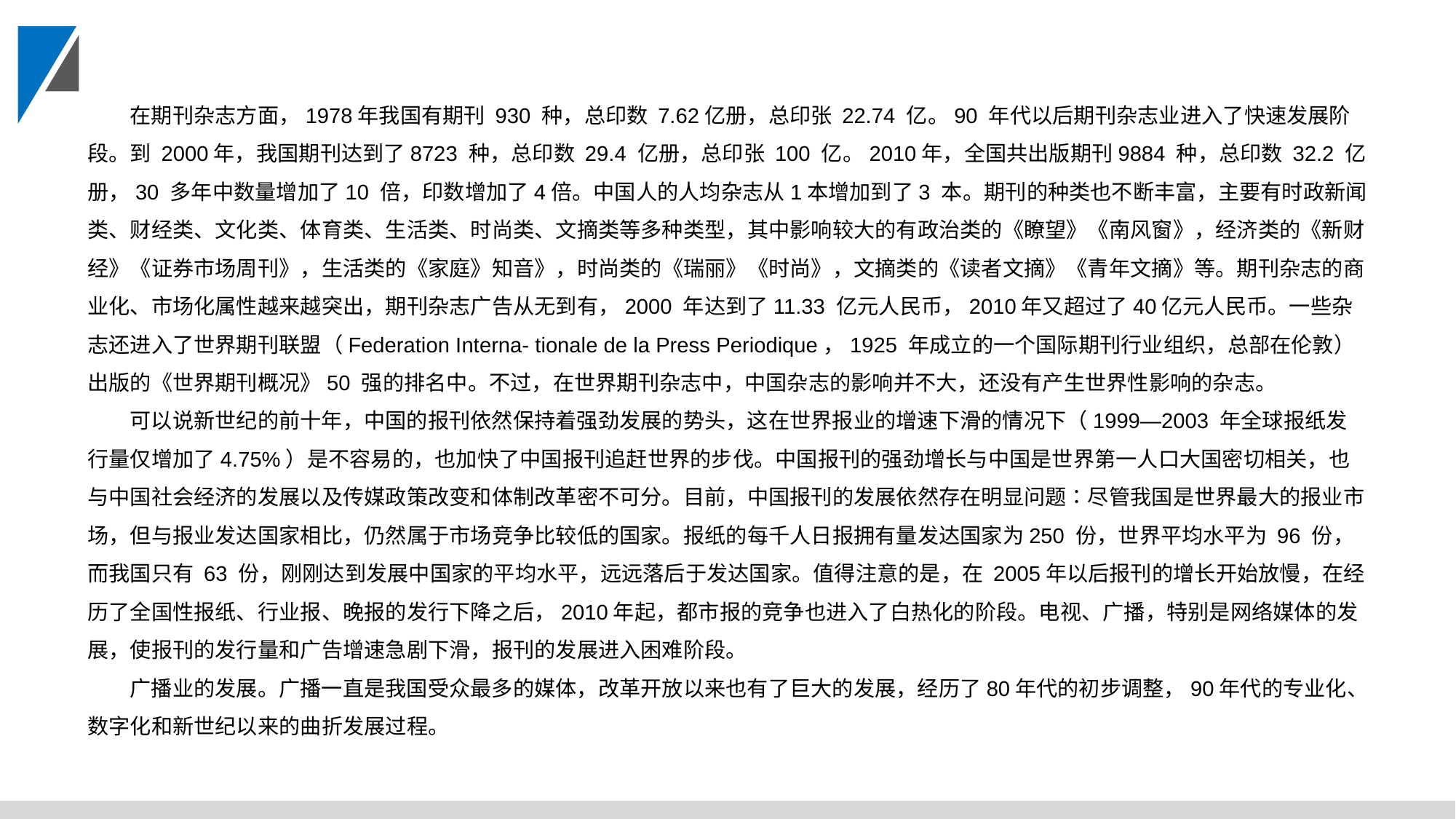

在期刊杂志方面，1978年我国有期刊 930 种，总印数 7.62亿册，总印张 22.74 亿。90 年代以后期刊杂志业进入了快速发展阶段。到 2000年，我国期刊达到了8723 种，总印数 29.4 亿册，总印张 100 亿。2010年，全国共出版期刊9884 种，总印数 32.2 亿册，30 多年中数量增加了10 倍，印数增加了4倍。中国人的人均杂志从1本增加到了3 本。期刊的种类也不断丰富，主要有时政新闻类、财经类、文化类、体育类、生活类、时尚类、文摘类等多种类型，其中影响较大的有政治类的《瞭望》《南风窗》，经济类的《新财经》《证券市场周刊》，生活类的《家庭》知音》，时尚类的《瑞丽》《时尚》，文摘类的《读者文摘》《青年文摘》等。期刊杂志的商业化、市场化属性越来越突出，期刊杂志广告从无到有，2000 年达到了11.33 亿元人民币，2010年又超过了40亿元人民币。一些杂志还进入了世界期刊联盟（Federation Interna- tionale de la Press Periodique，1925 年成立的一个国际期刊行业组织，总部在伦敦）出版的《世界期刊概况》50 强的排名中。不过，在世界期刊杂志中，中国杂志的影响并不大，还没有产生世界性影响的杂志。
可以说新世纪的前十年，中国的报刊依然保持着强劲发展的势头，这在世界报业的增速下滑的情况下（1999—2003 年全球报纸发行量仅增加了4.75%）是不容易的，也加快了中国报刊追赶世界的步伐。中国报刊的强劲增长与中国是世界第一人口大国密切相关，也与中国社会经济的发展以及传媒政策改变和体制改革密不可分。目前，中国报刊的发展依然存在明显问题∶尽管我国是世界最大的报业市场，但与报业发达国家相比，仍然属于市场竞争比较低的国家。报纸的每千人日报拥有量发达国家为250 份，世界平均水平为 96 份，而我国只有 63 份，刚刚达到发展中国家的平均水平，远远落后于发达国家。值得注意的是，在 2005年以后报刊的增长开始放慢，在经历了全国性报纸、行业报、晚报的发行下降之后，2010年起，都市报的竞争也进入了白热化的阶段。电视、广播，特别是网络媒体的发展，使报刊的发行量和广告增速急剧下滑，报刊的发展进入困难阶段。
广播业的发展。广播一直是我国受众最多的媒体，改革开放以来也有了巨大的发展，经历了80年代的初步调整，90年代的专业化、数字化和新世纪以来的曲折发展过程。